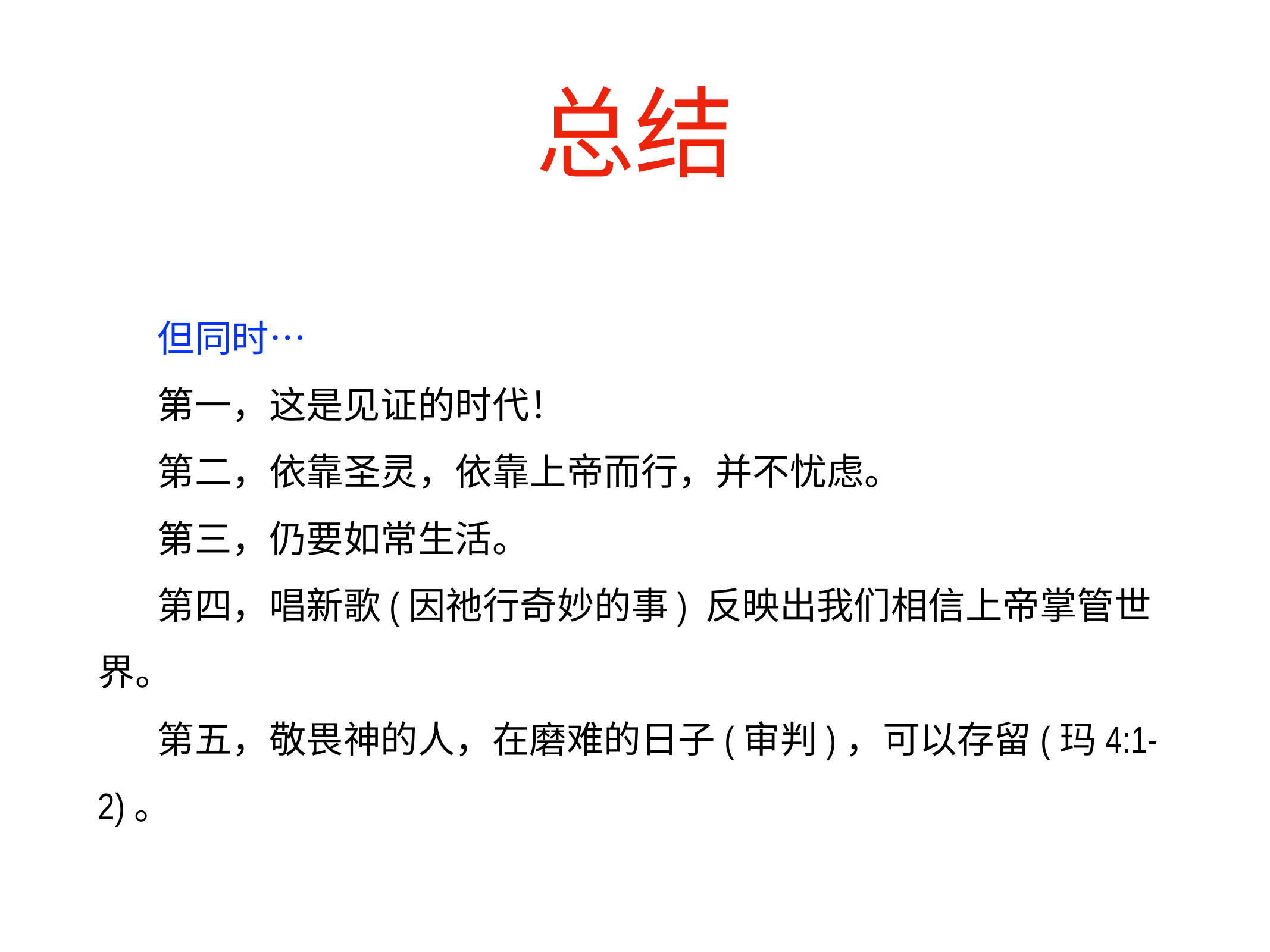

# 总结
但同时…
第一，这是见证的时代！
第二，依靠圣灵，依靠上帝而行，并不忧虑。
第三，仍要如常生活。
第四，唱新歌(因祂行奇妙的事) 反映出我们相信上帝掌管世界。
第五，敬畏神的人，在磨难的日子(审判)，可以存留(玛4:1-2)。